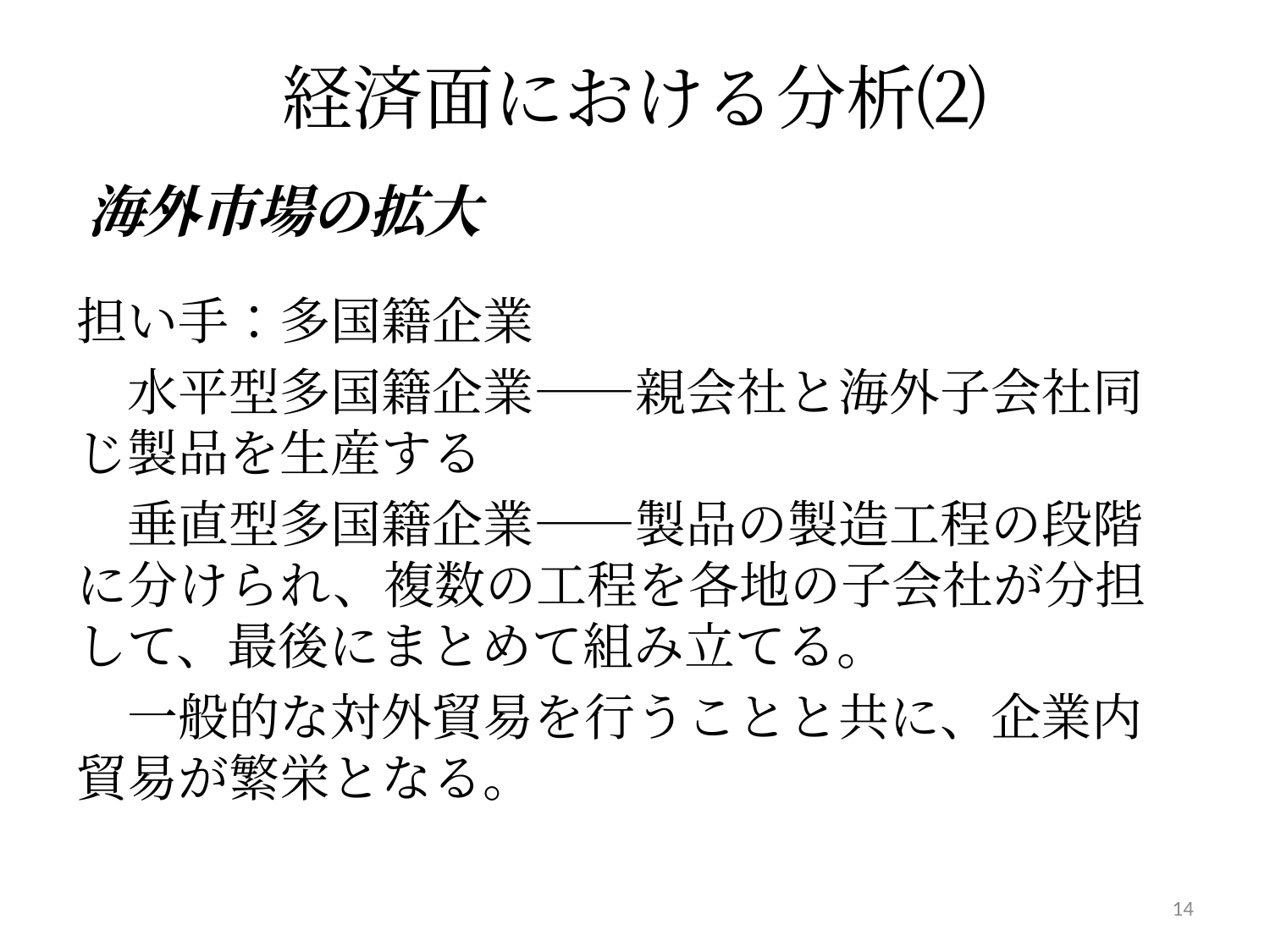

# 経済面における分析⑵
　海外市場の拡大

担い手：多国籍企業
　水平型多国籍企業——親会社と海外子会社同じ製品を生産する
　垂直型多国籍企業——製品の製造工程の段階に分けられ、複数の工程を各地の子会社が分担して、最後にまとめて組み立てる。
　一般的な対外貿易を行うことと共に、企業内貿易が繁栄となる。

14